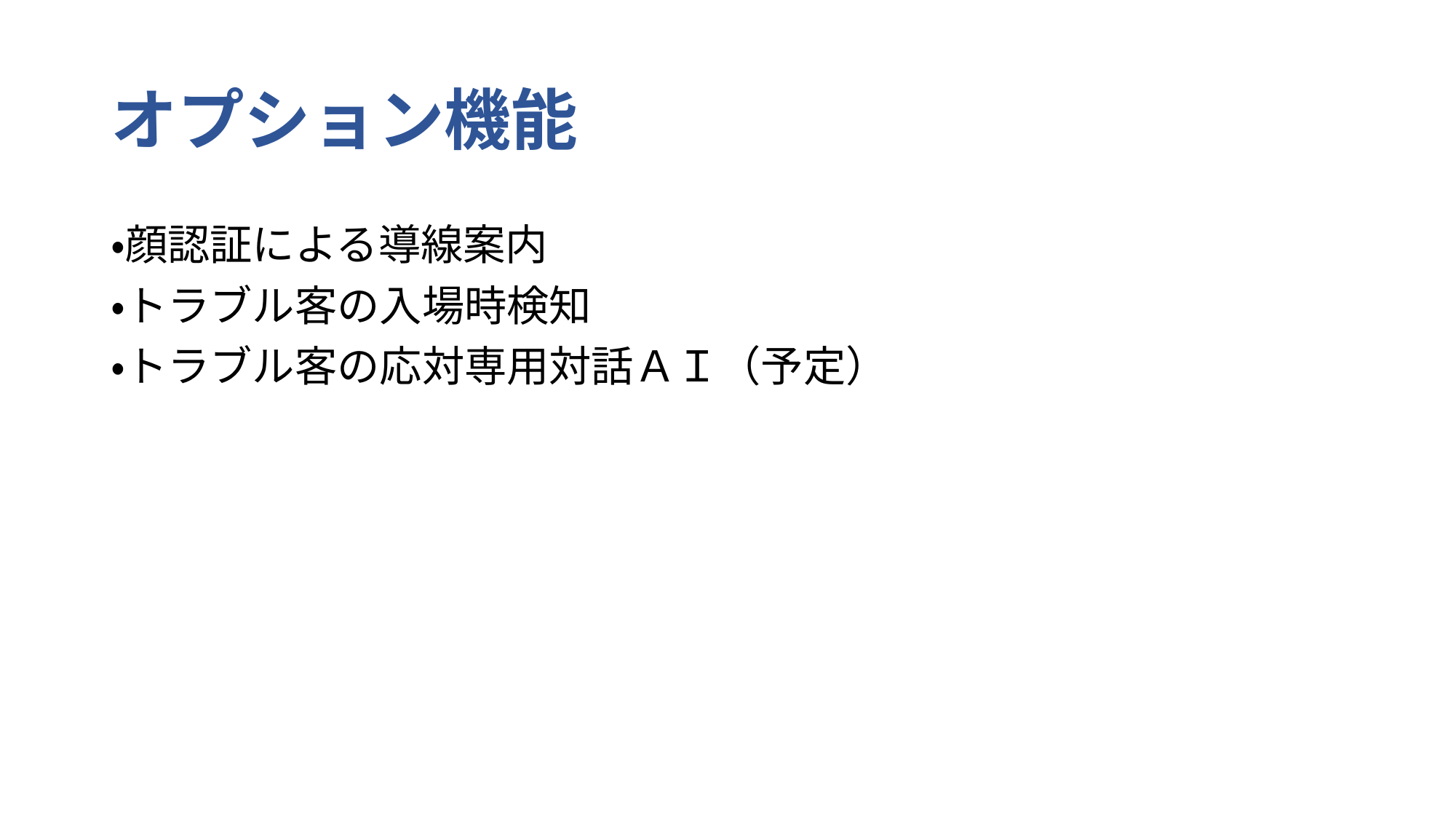

# オプション機能
・顔認証による導線案内
・トラブル客の入場時検知
・トラブル客の応対専用対話ＡＩ（予定）